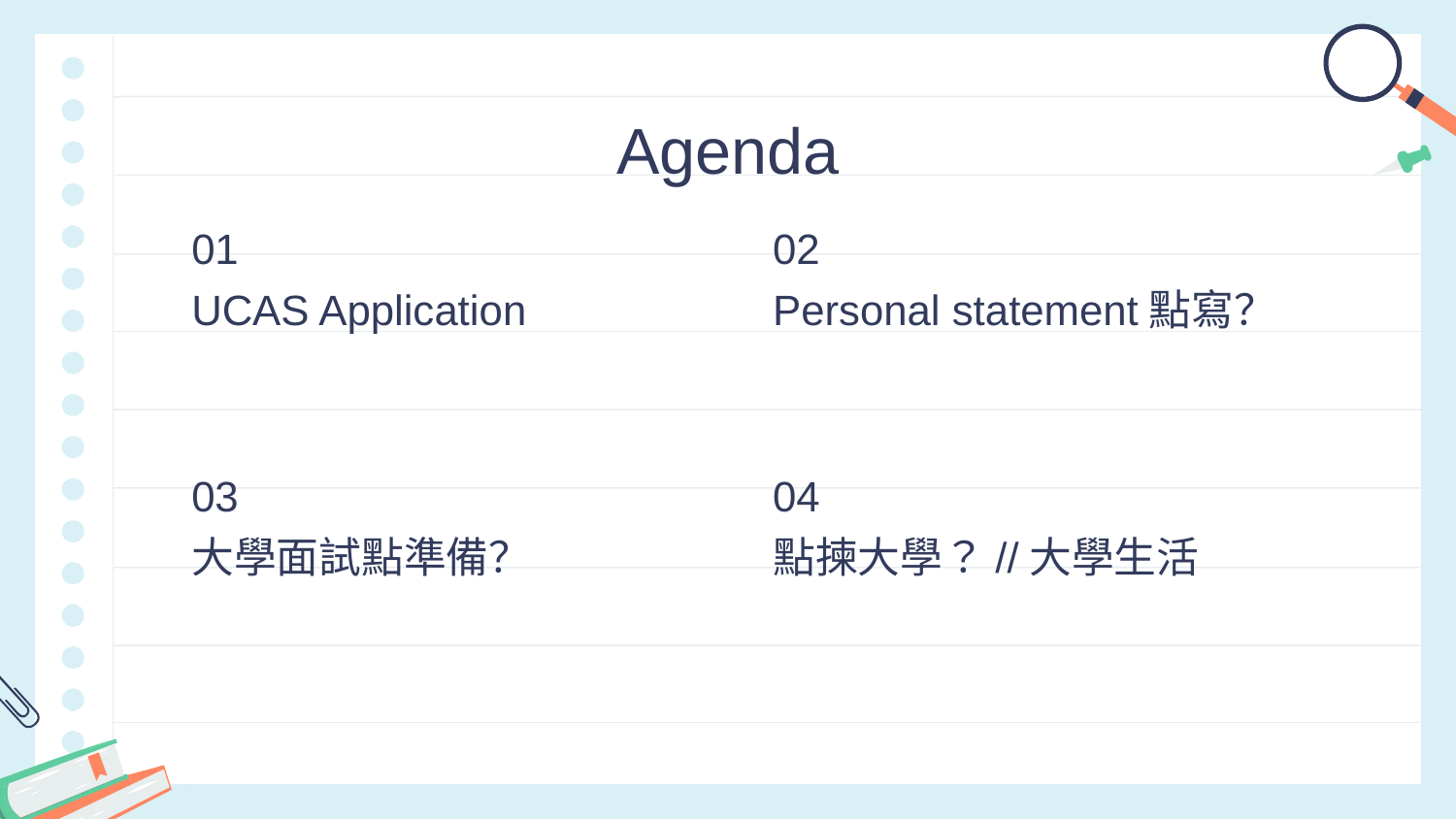

# Agenda
01
02
Personal statement點寫？
UCAS Application
03
04
點揀大學？//大學生活
大學面試點準備？